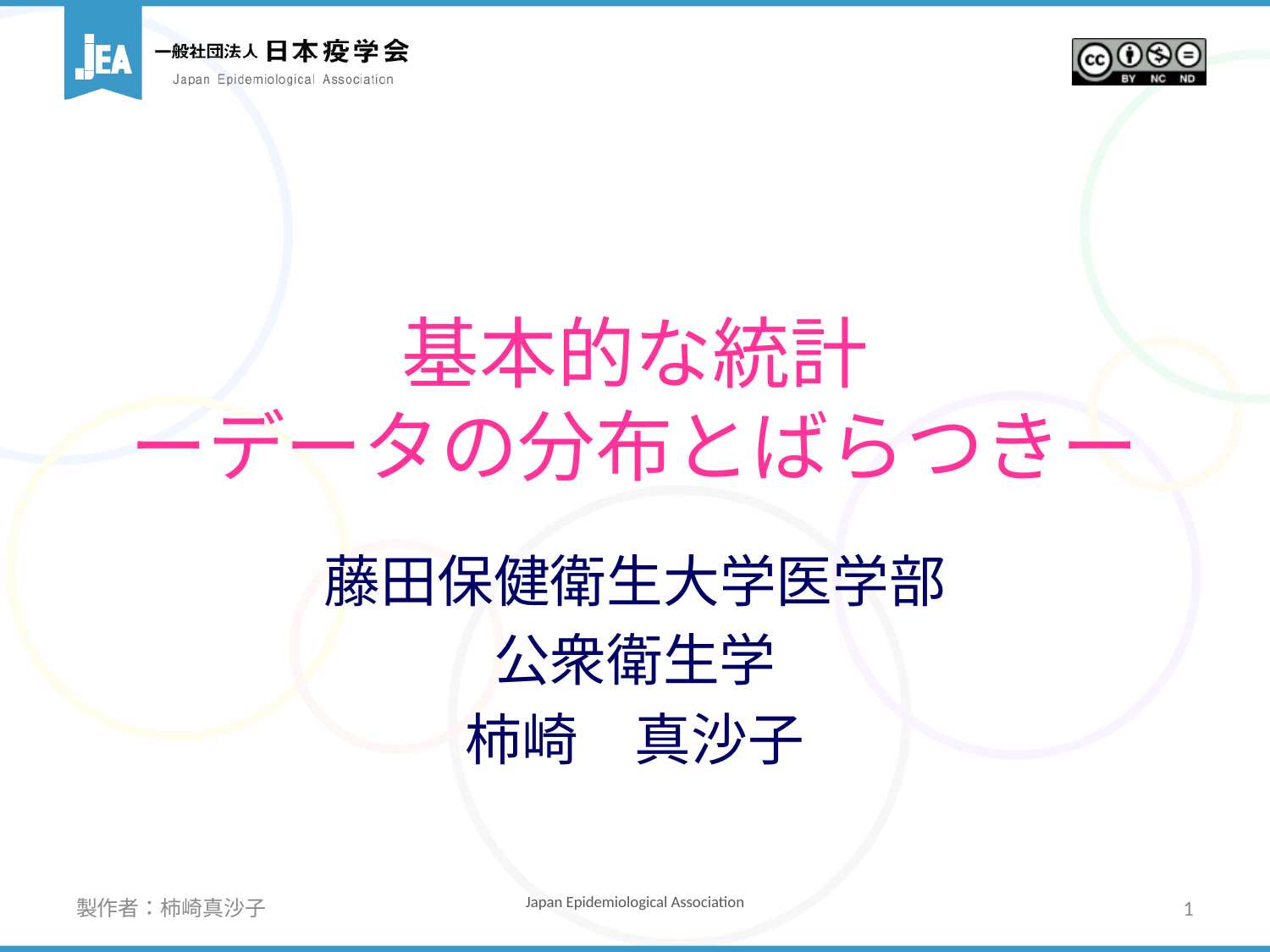

# 基本的な統計 ーデータの分布とばらつきー
藤田保健衛生大学医学部
公衆衛生学
柿崎　真沙子
製作者：柿崎真沙子
1